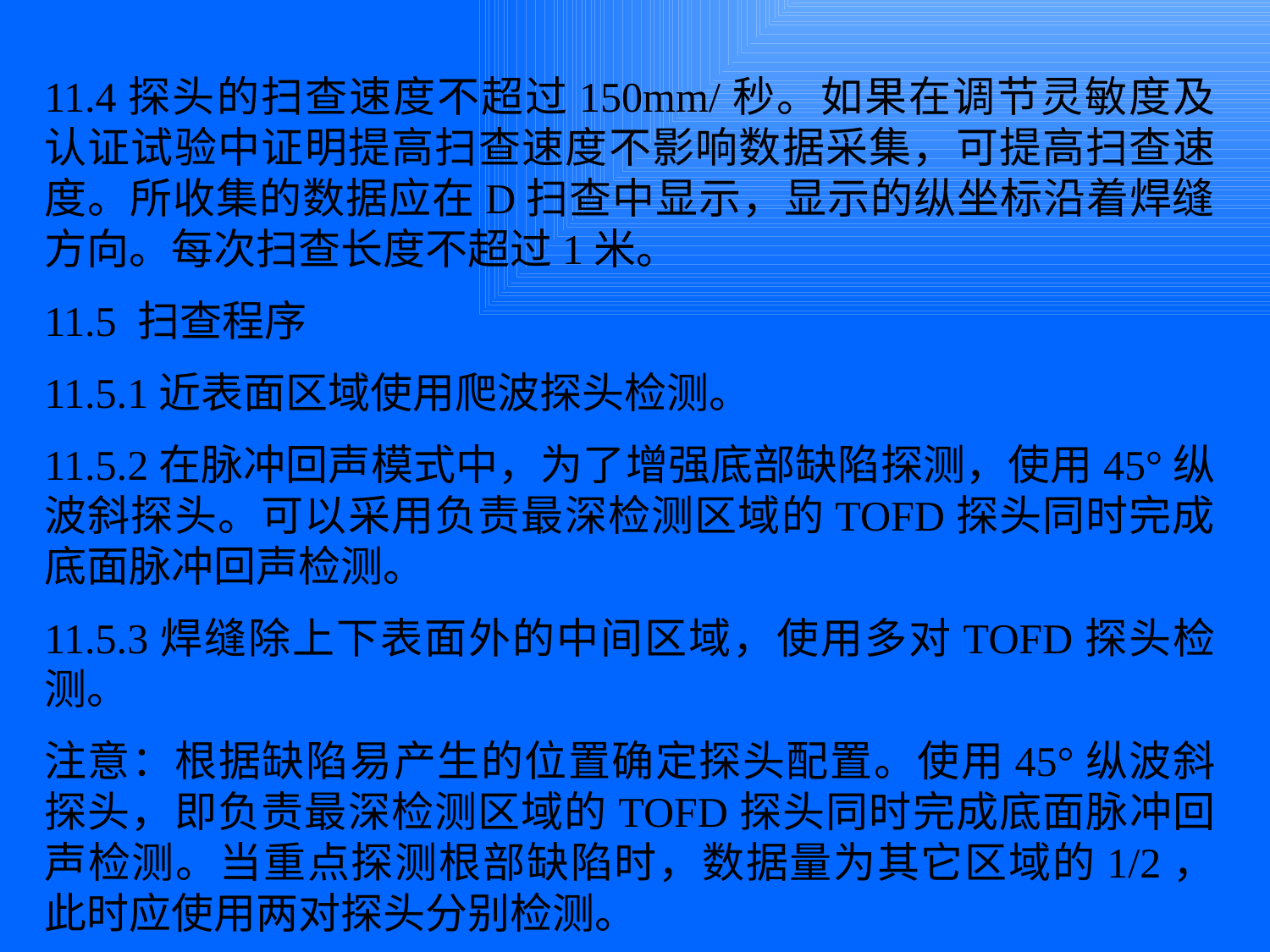

11.4探头的扫查速度不超过150mm/秒。如果在调节灵敏度及认证试验中证明提高扫查速度不影响数据采集，可提高扫查速度。所收集的数据应在D扫查中显示，显示的纵坐标沿着焊缝方向。每次扫查长度不超过1米。
11.5 扫查程序
11.5.1近表面区域使用爬波探头检测。
11.5.2在脉冲回声模式中，为了增强底部缺陷探测，使用45°纵波斜探头。可以采用负责最深检测区域的TOFD探头同时完成底面脉冲回声检测。
11.5.3焊缝除上下表面外的中间区域，使用多对TOFD探头检测。
注意：根据缺陷易产生的位置确定探头配置。使用45°纵波斜探头，即负责最深检测区域的TOFD探头同时完成底面脉冲回声检测。当重点探测根部缺陷时，数据量为其它区域的1/2，此时应使用两对探头分别检测。